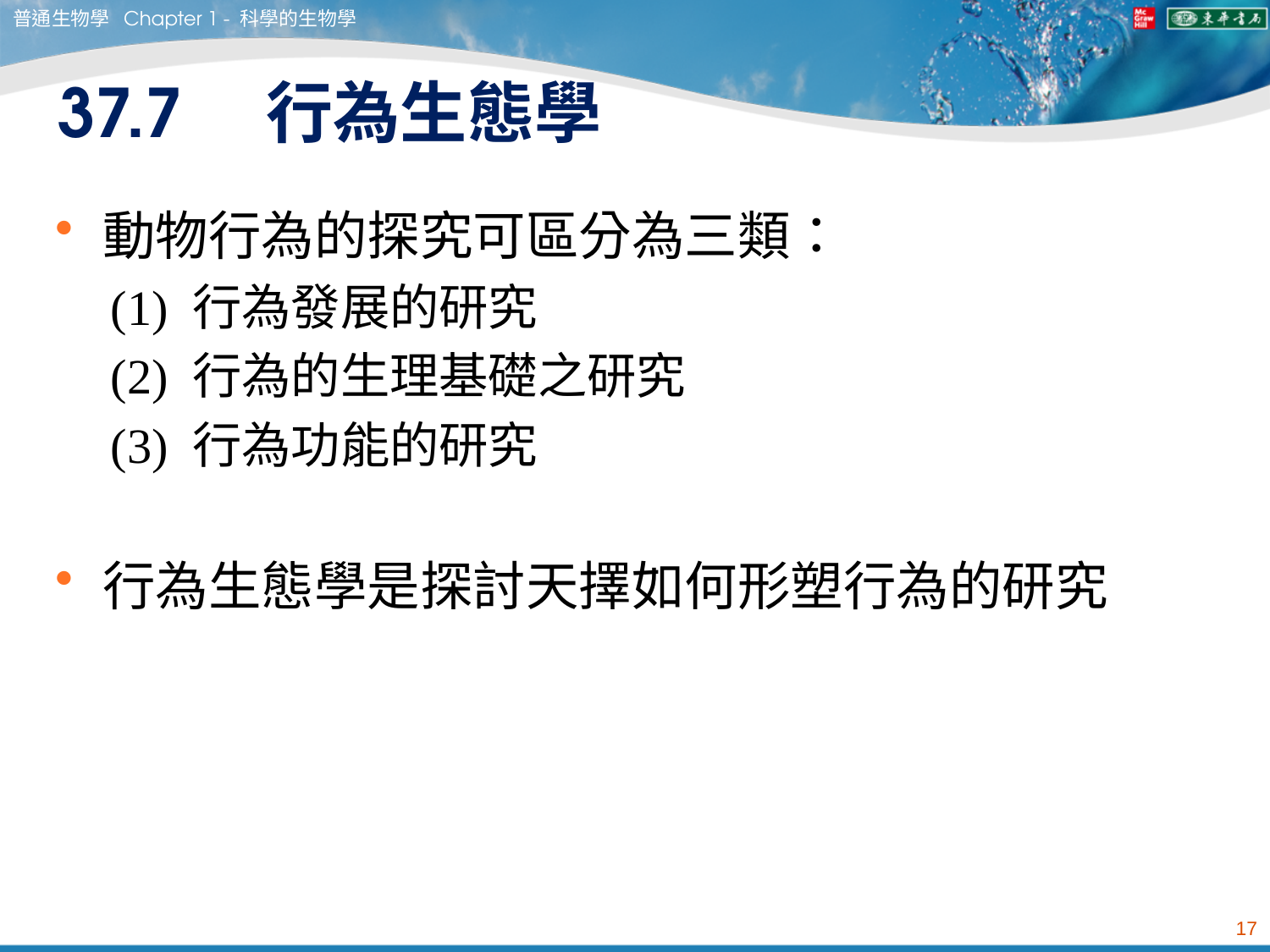

普通生物學  Chapter 1 - 科學的生物學
# 37.7　行為生態學
動物行為的探究可區分為三類：
(1) 行為發展的研究
(2) 行為的生理基礎之研究
(3) 行為功能的研究

行為生態學是探討天擇如何形塑行為的研究
17